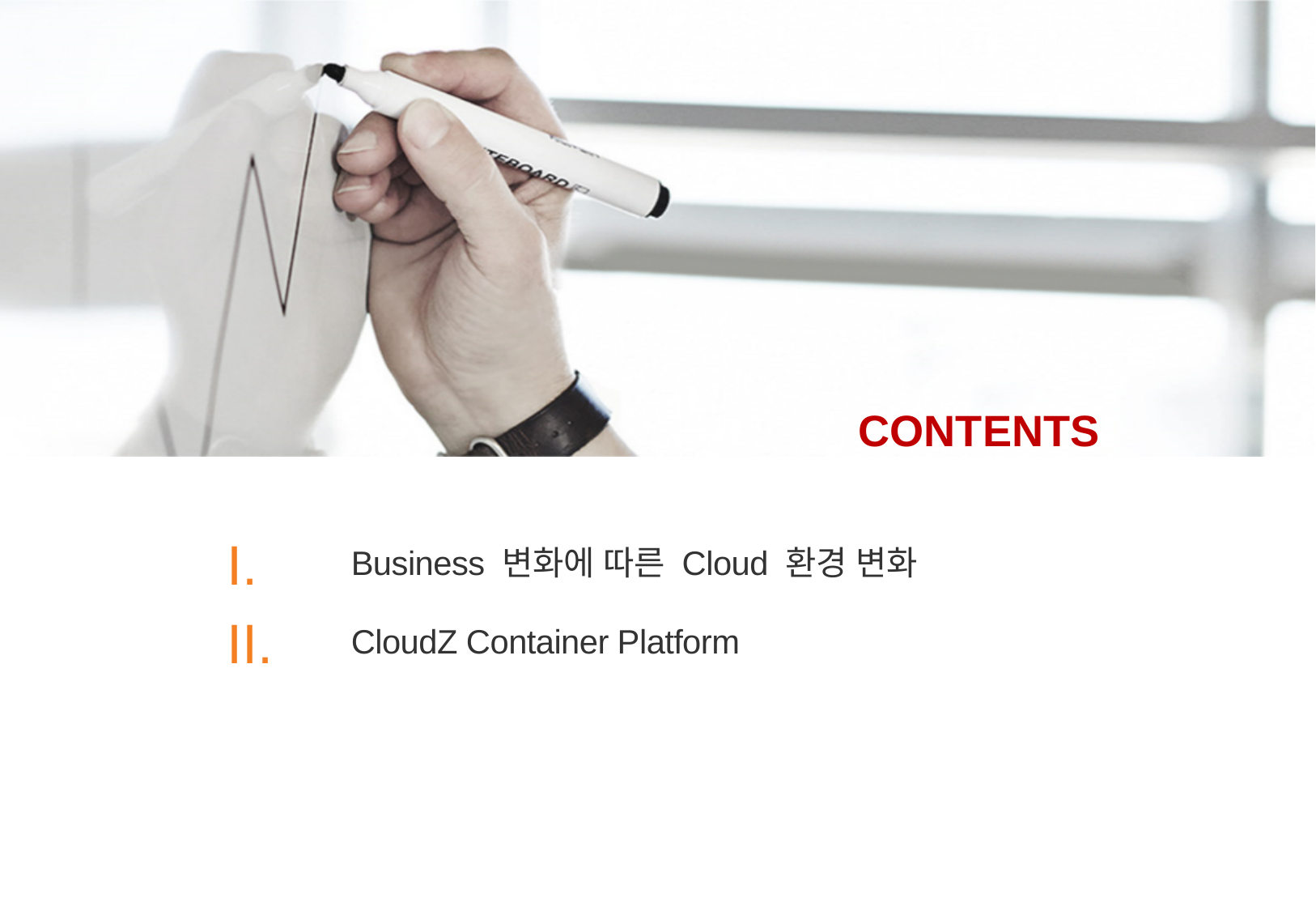

I.
Business 변화에 따른 Cloud 환경 변화
II.
CloudZ Container Platform